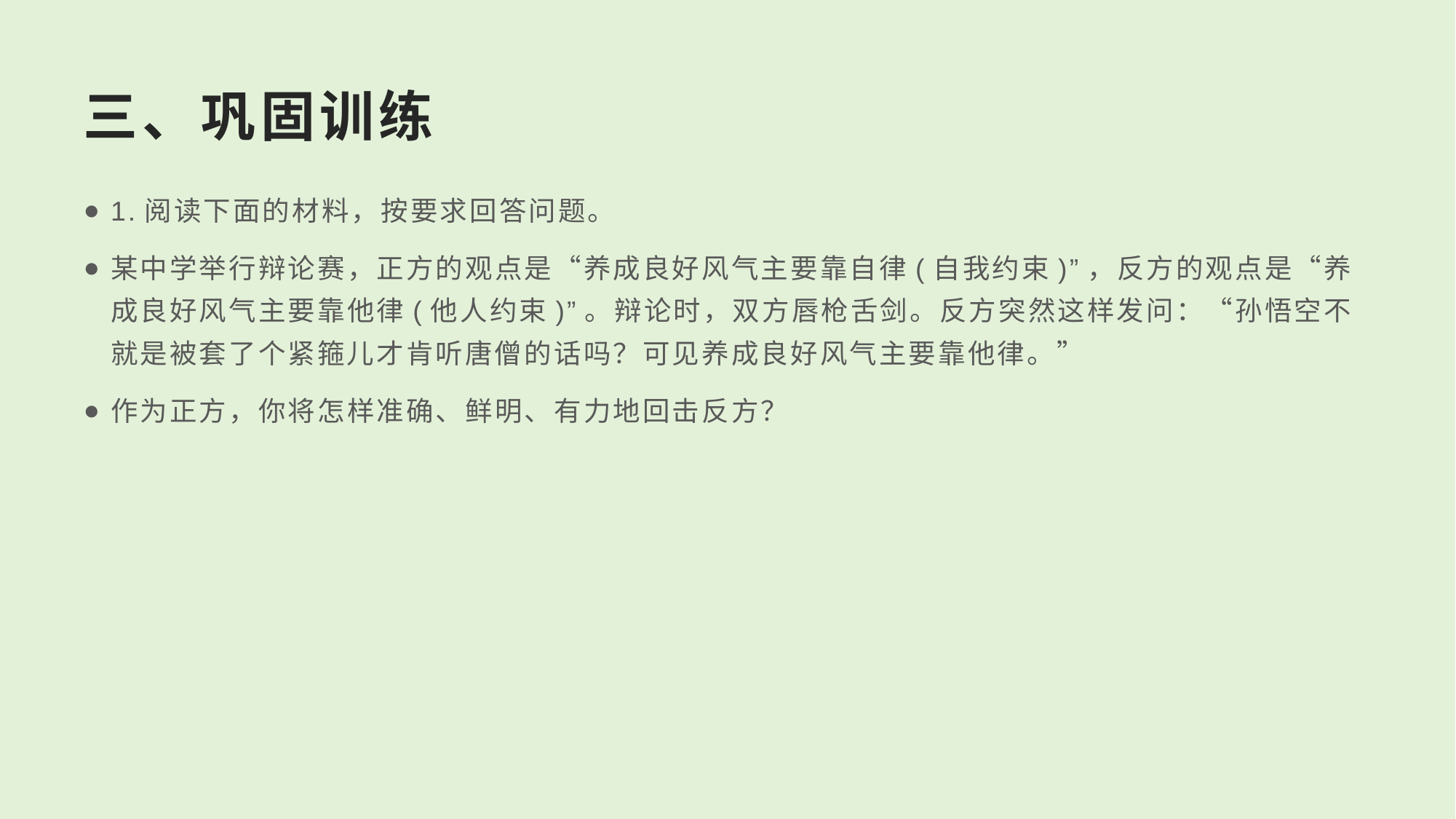

# 三、巩固训练
1.阅读下面的材料，按要求回答问题。
某中学举行辩论赛，正方的观点是“养成良好风气主要靠自律(自我约束)”，反方的观点是“养成良好风气主要靠他律(他人约束)”。辩论时，双方唇枪舌剑。反方突然这样发问：“孙悟空不就是被套了个紧箍儿才肯听唐僧的话吗？可见养成良好风气主要靠他律。”
作为正方，你将怎样准确、鲜明、有力地回击反方？